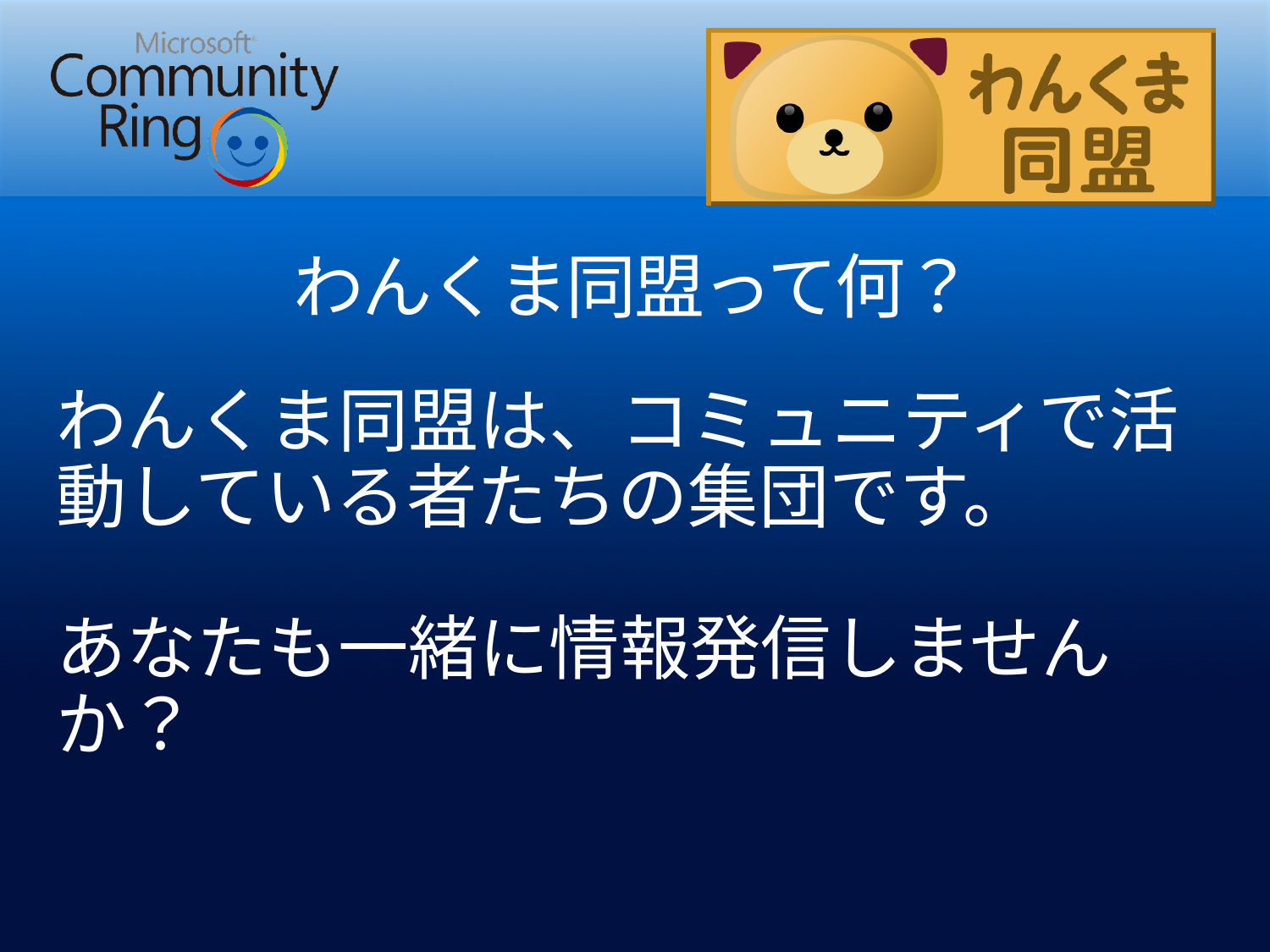

# わんくま同盟って何？
わんくま同盟は、コミュニティで活動している者たちの集団です。

あなたも一緒に情報発信しませんか？